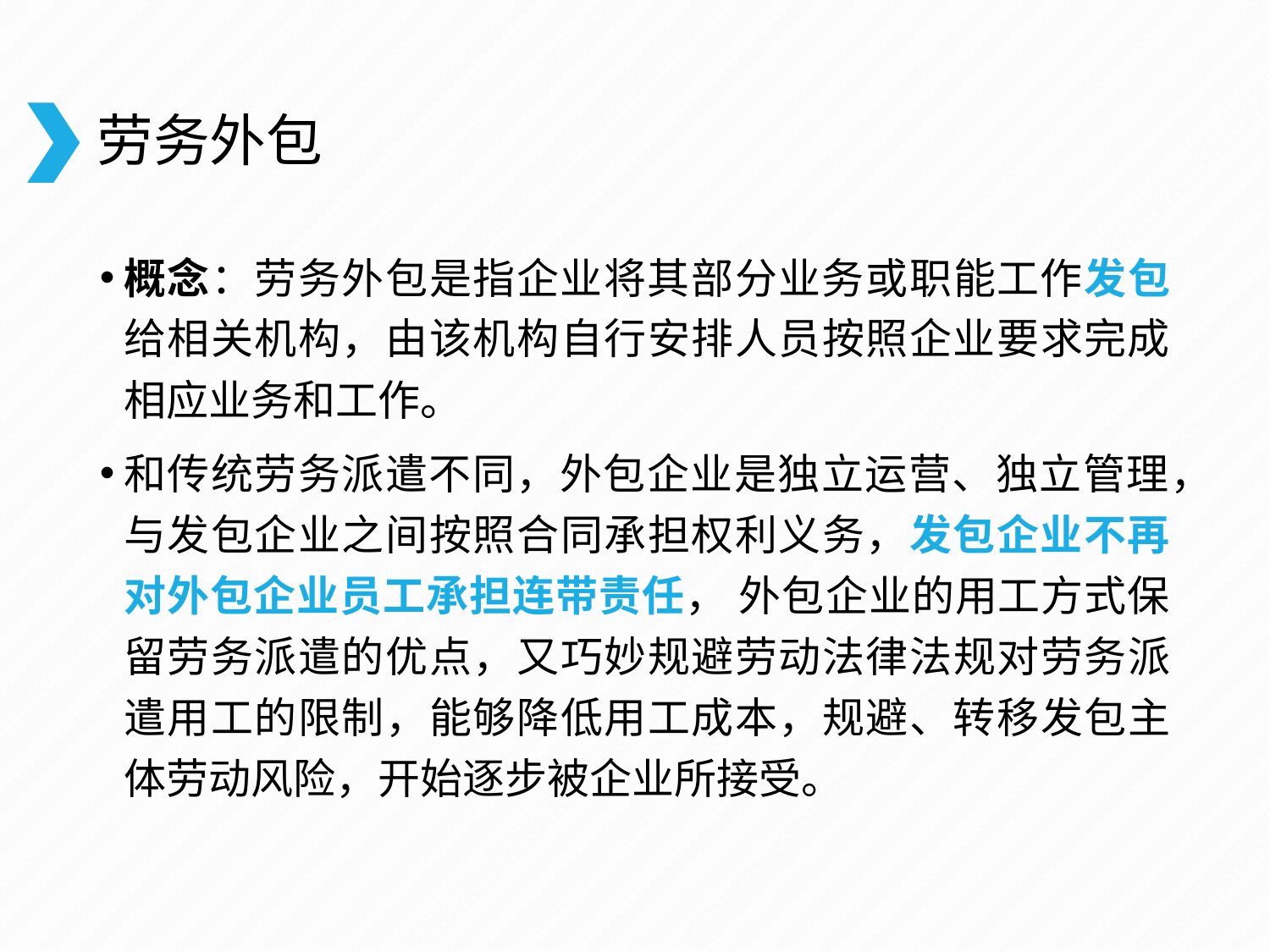

# 劳务外包
概念：劳务外包是指企业将其部分业务或职能工作发包给相关机构，由该机构自行安排人员按照企业要求完成相应业务和工作。
和传统劳务派遣不同，外包企业是独立运营、独立管理，与发包企业之间按照合同承担权利义务，发包企业不再对外包企业员工承担连带责任， 外包企业的用工方式保留劳务派遣的优点，又巧妙规避劳动法律法规对劳务派遣用工的限制，能够降低用工成本，规避、转移发包主体劳动风险，开始逐步被企业所接受。
12